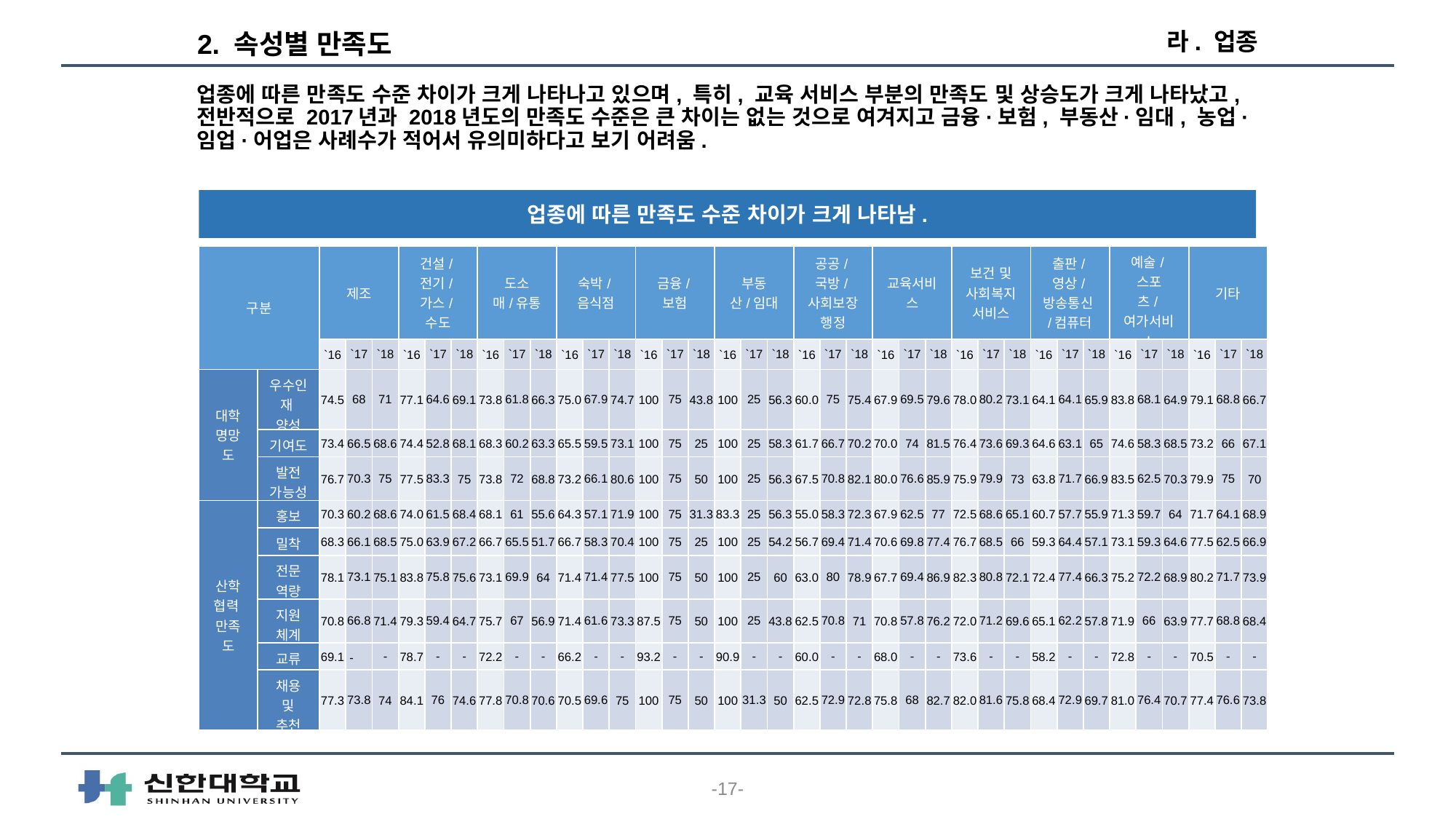

라. 업종
# 2. 속성별 만족도
업종에 따른 만족도 수준 차이가 크게 나타나고 있으며, 특히, 교육 서비스 부분의 만족도 및 상승도가 크게 나타났고, 전반적으로 2017년과 2018년도의 만족도 수준은 큰 차이는 없는 것으로 여겨지고 금융·보험, 부동산·임대, 농업·임업·어업은 사례수가 적어서 유의미하다고 보기 어려움.
업종에 따른 만족도 수준 차이가 크게 나타남.
| 구분 |  | 제조 |  |  | 건설/전기/가스/수도 |  |  | 도소매/유통 |  |  | 숙박/음식점 |  |  | 금융/보험 |  |  | 부동산/임대 |  |  | 공공/국방/사회보장 행정 |  |  | 교육서비스 |  |  | 보건 및 사회복지서비스 |  |  | 출판/영상/방송통신/컴퓨터 |  |  | 예술/스포츠/여가서비스 |  |  | 기타 |  |  |
| --- | --- | --- | --- | --- | --- | --- | --- | --- | --- | --- | --- | --- | --- | --- | --- | --- | --- | --- | --- | --- | --- | --- | --- | --- | --- | --- | --- | --- | --- | --- | --- | --- | --- | --- | --- | --- | --- |
|  |  | `16 | `17 | `18 | `16 | `17 | `18 | `16 | `17 | `18 | `16 | `17 | `18 | `16 | `17 | `18 | `16 | `17 | `18 | `16 | `17 | `18 | `16 | `17 | `18 | `16 | `17 | `18 | `16 | `17 | `18 | `16 | `17 | `18 | `16 | `17 | `18 |
| 대학 명망도 | 우수인재 양성 | 74.5 | 68 | 71 | 77.1 | 64.6 | 69.1 | 73.8 | 61.8 | 66.3 | 75.0 | 67.9 | 74.7 | 100 | 75 | 43.8 | 100 | 25 | 56.3 | 60.0 | 75 | 75.4 | 67.9 | 69.5 | 79.6 | 78.0 | 80.2 | 73.1 | 64.1 | 64.1 | 65.9 | 83.8 | 68.1 | 64.9 | 79.1 | 68.8 | 66.7 |
|  | 기여도 | 73.4 | 66.5 | 68.6 | 74.4 | 52.8 | 68.1 | 68.3 | 60.2 | 63.3 | 65.5 | 59.5 | 73.1 | 100 | 75 | 25 | 100 | 25 | 58.3 | 61.7 | 66.7 | 70.2 | 70.0 | 74 | 81.5 | 76.4 | 73.6 | 69.3 | 64.6 | 63.1 | 65 | 74.6 | 58.3 | 68.5 | 73.2 | 66 | 67.1 |
|  | 발전 가능성 | 76.7 | 70.3 | 75 | 77.5 | 83.3 | 75 | 73.8 | 72 | 68.8 | 73.2 | 66.1 | 80.6 | 100 | 75 | 50 | 100 | 25 | 56.3 | 67.5 | 70.8 | 82.1 | 80.0 | 76.6 | 85.9 | 75.9 | 79.9 | 73 | 63.8 | 71.7 | 66.9 | 83.5 | 62.5 | 70.3 | 79.9 | 75 | 70 |
| 산학 협력 만족도 | 홍보 | 70.3 | 60.2 | 68.6 | 74.0 | 61.5 | 68.4 | 68.1 | 61 | 55.6 | 64.3 | 57.1 | 71.9 | 100 | 75 | 31.3 | 83.3 | 25 | 56.3 | 55.0 | 58.3 | 72.3 | 67.9 | 62.5 | 77 | 72.5 | 68.6 | 65.1 | 60.7 | 57.7 | 55.9 | 71.3 | 59.7 | 64 | 71.7 | 64.1 | 68.9 |
|  | 밀착 | 68.3 | 66.1 | 68.5 | 75.0 | 63.9 | 67.2 | 66.7 | 65.5 | 51.7 | 66.7 | 58.3 | 70.4 | 100 | 75 | 25 | 100 | 25 | 54.2 | 56.7 | 69.4 | 71.4 | 70.6 | 69.8 | 77.4 | 76.7 | 68.5 | 66 | 59.3 | 64.4 | 57.1 | 73.1 | 59.3 | 64.6 | 77.5 | 62.5 | 66.9 |
|  | 전문 역량 | 78.1 | 73.1 | 75.1 | 83.8 | 75.8 | 75.6 | 73.1 | 69.9 | 64 | 71.4 | 71.4 | 77.5 | 100 | 75 | 50 | 100 | 25 | 60 | 63.0 | 80 | 78.9 | 67.7 | 69.4 | 86.9 | 82.3 | 80.8 | 72.1 | 72.4 | 77.4 | 66.3 | 75.2 | 72.2 | 68.9 | 80.2 | 71.7 | 73.9 |
|  | 지원 체계 | 70.8 | 66.8 | 71.4 | 79.3 | 59.4 | 64.7 | 75.7 | 67 | 56.9 | 71.4 | 61.6 | 73.3 | 87.5 | 75 | 50 | 100 | 25 | 43.8 | 62.5 | 70.8 | 71 | 70.8 | 57.8 | 76.2 | 72.0 | 71.2 | 69.6 | 65.1 | 62.2 | 57.8 | 71.9 | 66 | 63.9 | 77.7 | 68.8 | 68.4 |
|  | 교류 | 69.1 | - | - | 78.7 | - | - | 72.2 | - | - | 66.2 | - | - | 93.2 | - | - | 90.9 | - | - | 60.0 | - | - | 68.0 | - | - | 73.6 | - | - | 58.2 | - | - | 72.8 | - | - | 70.5 | - | - |
|  | 채용 및 추천 | 77.3 | 73.8 | 74 | 84.1 | 76 | 74.6 | 77.8 | 70.8 | 70.6 | 70.5 | 69.6 | 75 | 100 | 75 | 50 | 100 | 31.3 | 50 | 62.5 | 72.9 | 72.8 | 75.8 | 68 | 82.7 | 82.0 | 81.6 | 75.8 | 68.4 | 72.9 | 69.7 | 81.0 | 76.4 | 70.7 | 77.4 | 76.6 | 73.8 |
-17-